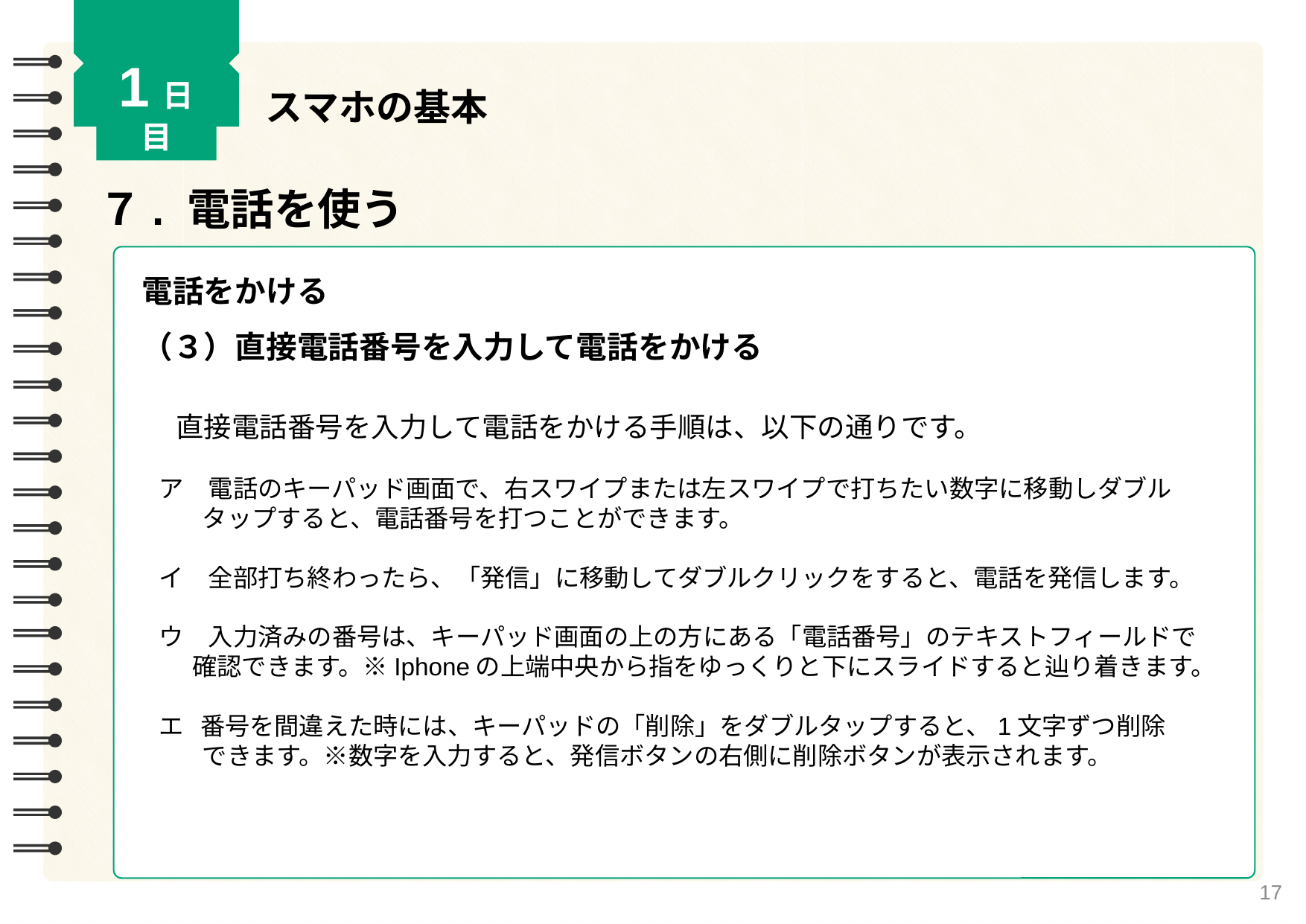

1日目
スマホの基本
７. 電話を使う

電話をかける
（３）直接電話番号を入力して電話をかける

1
直接電話番号を入力して電話をかける手順は、以下の通りです。

  ア　電話のキーパッド画面で、右スワイプまたは左スワイプで打ちたい数字に移動しダブル
　　  タップすると、電話番号を打つことができます。

  イ　全部打ち終わったら、「発信」に移動してダブルクリックをすると、電話を発信します。

  ウ　入力済みの番号は、キーパッド画面の上の方にある「電話番号」のテキストフィールドで
        確認できます。※Iphoneの上端中央から指をゆっくりと下にスライドすると辿り着きます。

  エ   番号を間違えた時には、キーパッドの「削除」をダブルタップすると、1文字ずつ削除
　　  できます。※数字を入力すると、発信ボタンの右側に削除ボタンが表示されます。
17